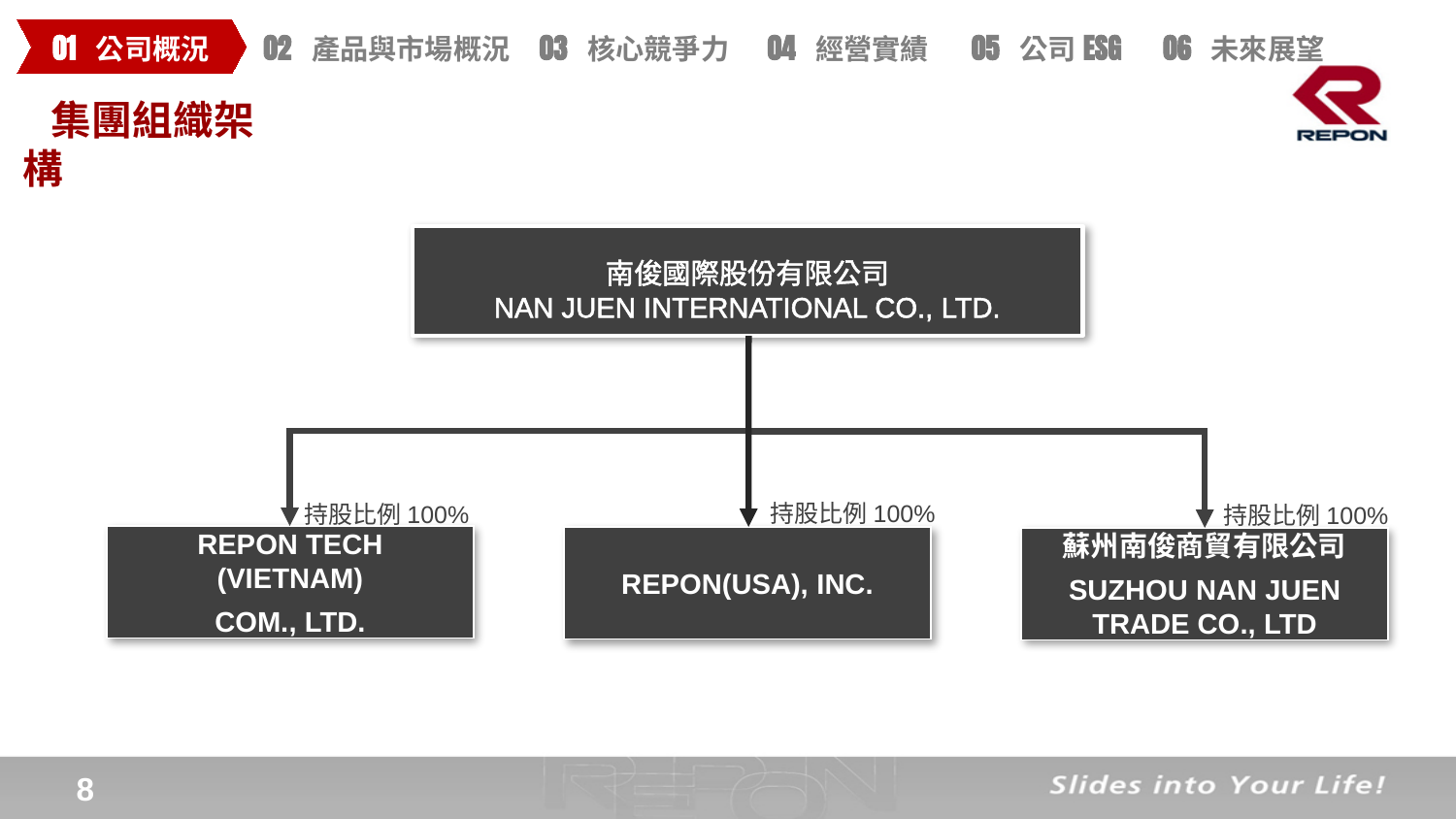

集團組織架構

南俊國際股份有限公司
NAN JUEN INTERNATIONAL CO., LTD.
持股比例100%
持股比例100%
持股比例100%
REPON TECH (VIETNAM)
COM., LTD.
REPON(USA), INC.
蘇州南俊商貿有限公司
SUZHOU NAN JUEN TRADE CO., LTD
8